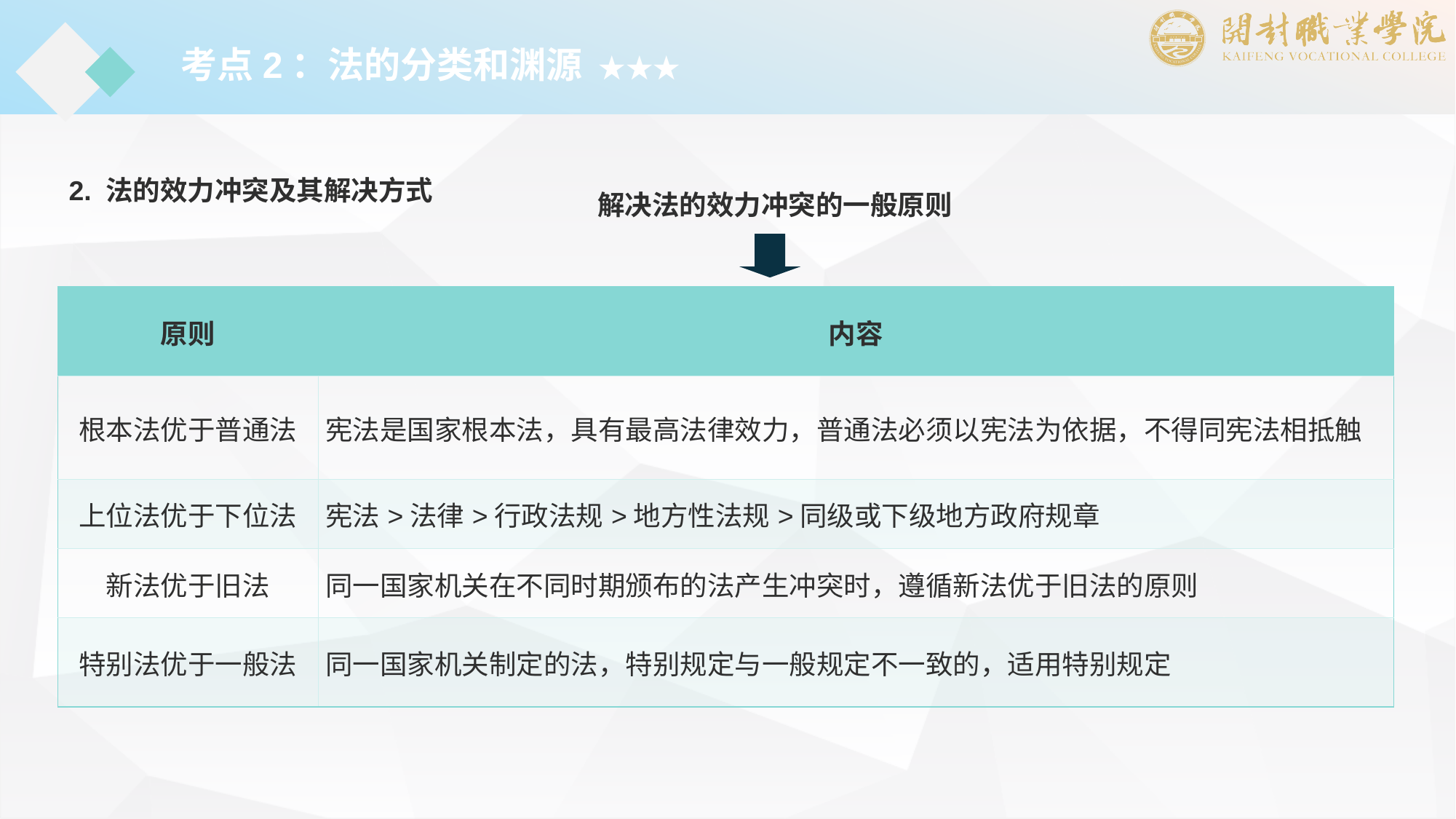

考点2：法的分类和渊源  ★★★
2. 法的效力冲突及其解决方式
解决法的效力冲突的一般原则

| 原则 | 内容 |
| --- | --- |
| 根本法优于普通法 | 宪法是国家根本法，具有最高法律效力，普通法必须以宪法为依据，不得同宪法相抵触 |
| 上位法优于下位法 | 宪法>法律>行政法规>地方性法规>同级或下级地方政府规章 |
| 新法优于旧法 | 同一国家机关在不同时期颁布的法产生冲突时，遵循新法优于旧法的原则 |
| 特别法优于一般法 | 同一国家机关制定的法，特别规定与一般规定不一致的，适用特别规定 |